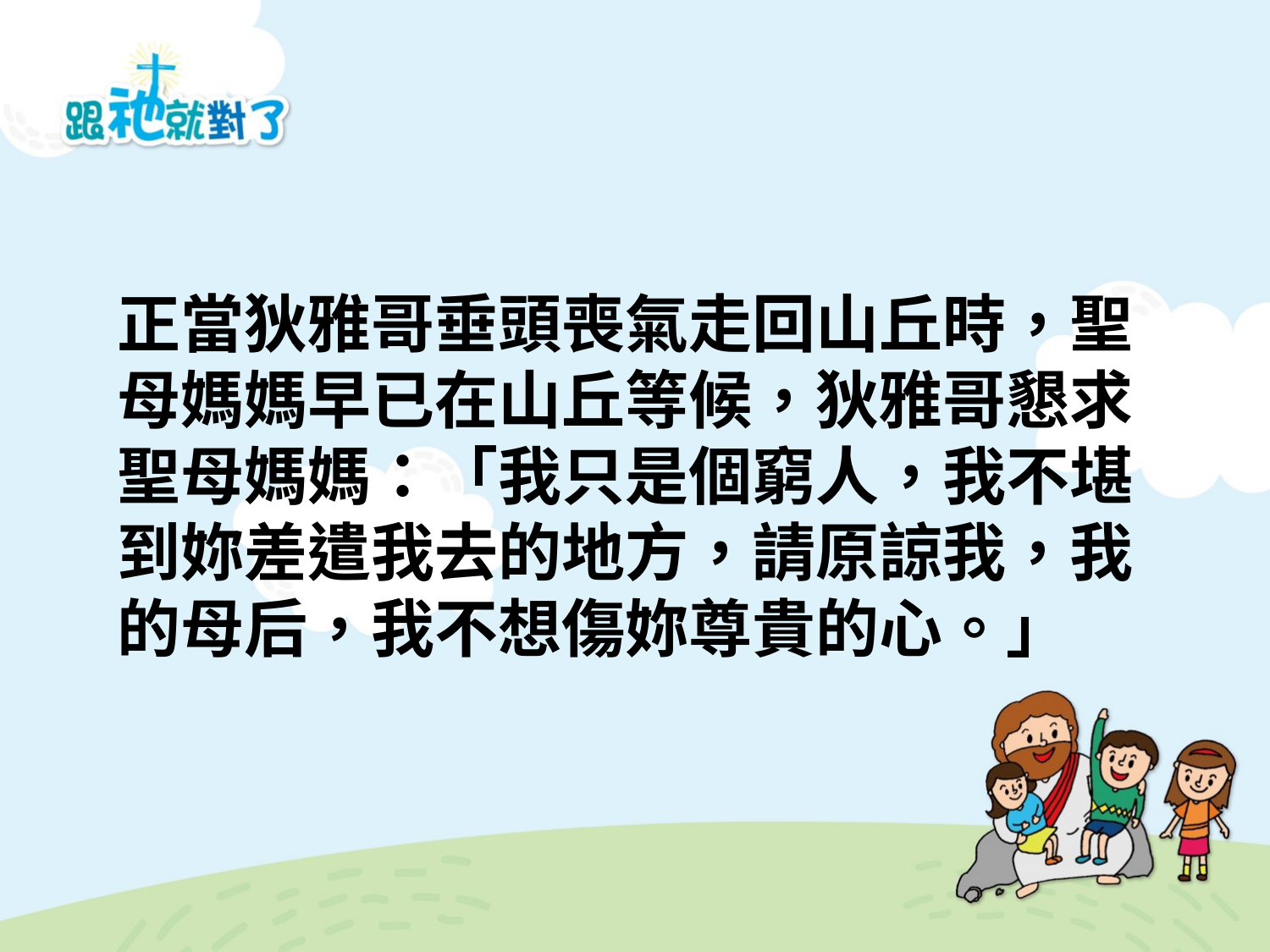

正當狄雅哥垂頭喪氣走回山丘時，聖母媽媽早已在山丘等候，狄雅哥懇求聖母媽媽：「我只是個窮人，我不堪到妳差遣我去的地方，請原諒我，我的母后，我不想傷妳尊貴的心。」